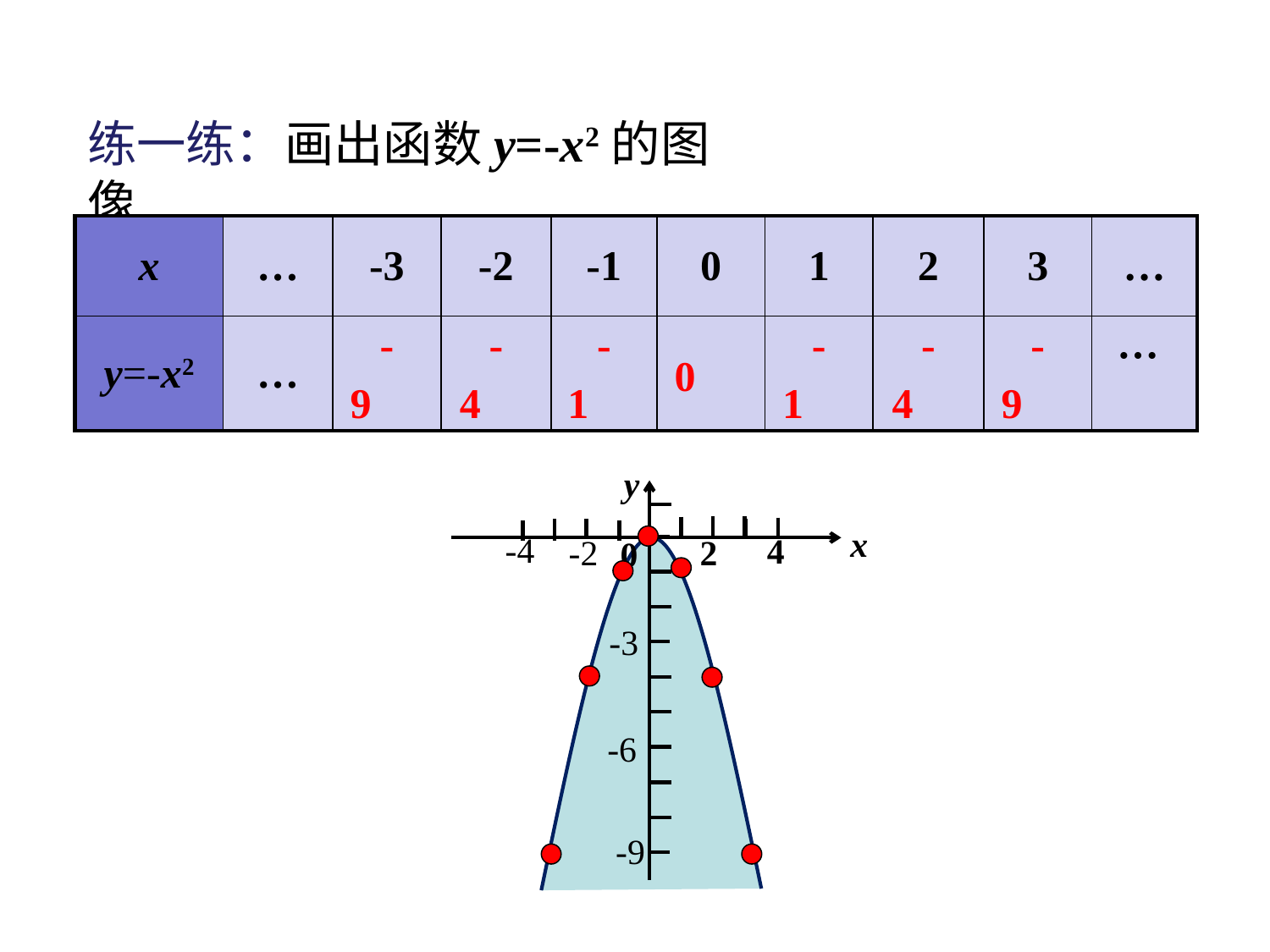

练一练：画出函数y=-x2的图像.
| x | … | -3 | -2 | -1 | 0 | 1 | 2 | 3 | … |
| --- | --- | --- | --- | --- | --- | --- | --- | --- | --- |
| y=-x2 | … | -9 | -4 | -1 | 0 | -1 | -4 | -9 | … |
y
x
-4
4
-2
2
0
-3
-6
-9